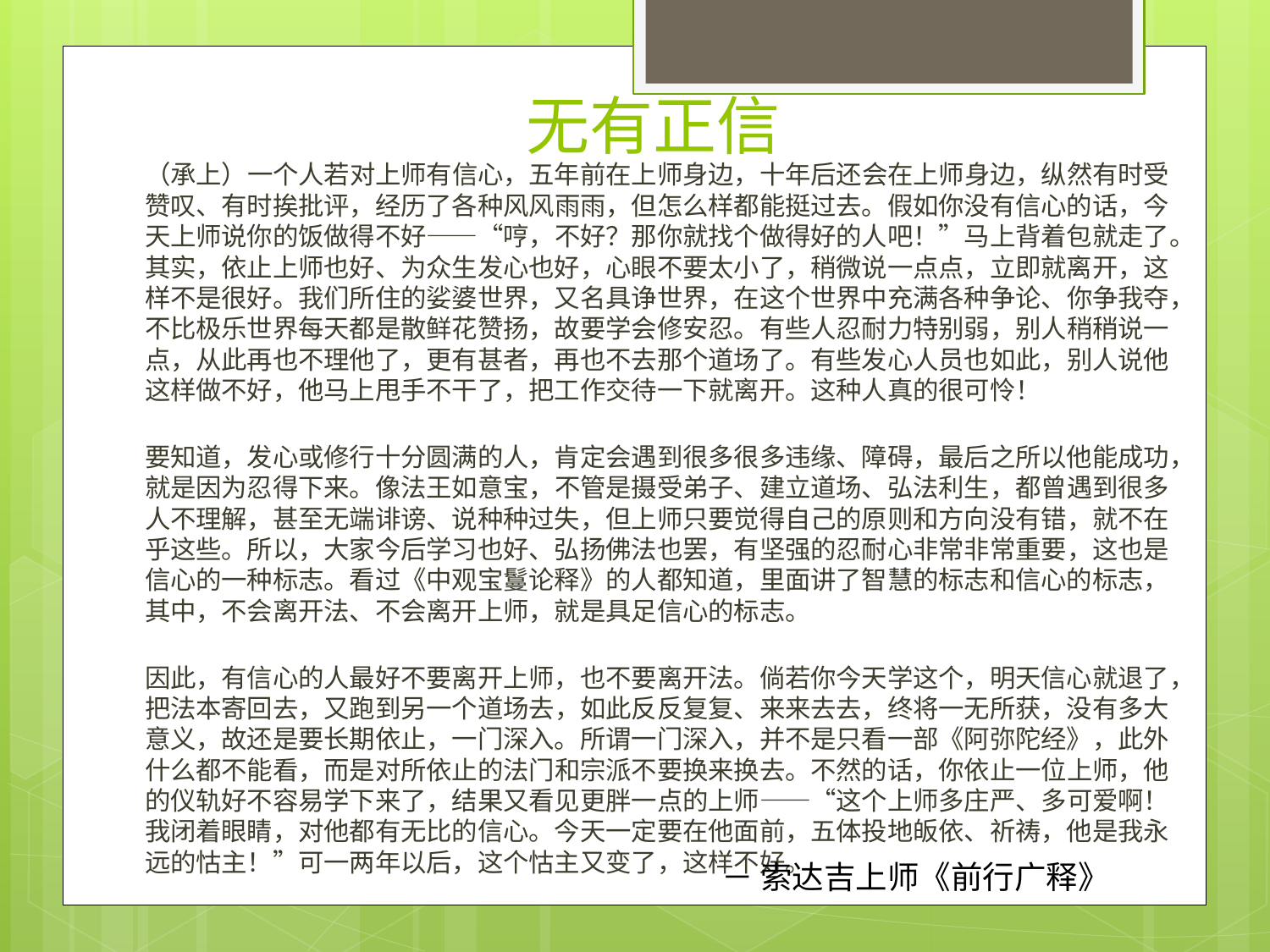

# 无有正信
（承上）一个人若对上师有信心，五年前在上师身边，十年后还会在上师身边，纵然有时受赞叹、有时挨批评，经历了各种风风雨雨，但怎么样都能挺过去。假如你没有信心的话，今天上师说你的饭做得不好——“哼，不好？那你就找个做得好的人吧！”马上背着包就走了。其实，依止上师也好、为众生发心也好，心眼不要太小了，稍微说一点点，立即就离开，这样不是很好。我们所住的娑婆世界，又名具诤世界，在这个世界中充满各种争论、你争我夺，不比极乐世界每天都是散鲜花赞扬，故要学会修安忍。有些人忍耐力特别弱，别人稍稍说一点，从此再也不理他了，更有甚者，再也不去那个道场了。有些发心人员也如此，别人说他这样做不好，他马上甩手不干了，把工作交待一下就离开。这种人真的很可怜！
要知道，发心或修行十分圆满的人，肯定会遇到很多很多违缘、障碍，最后之所以他能成功，就是因为忍得下来。像法王如意宝，不管是摄受弟子、建立道场、弘法利生，都曾遇到很多人不理解，甚至无端诽谤、说种种过失，但上师只要觉得自己的原则和方向没有错，就不在乎这些。所以，大家今后学习也好、弘扬佛法也罢，有坚强的忍耐心非常非常重要，这也是信心的一种标志。看过《中观宝鬘论释》的人都知道，里面讲了智慧的标志和信心的标志，其中，不会离开法、不会离开上师，就是具足信心的标志。
因此，有信心的人最好不要离开上师，也不要离开法。倘若你今天学这个，明天信心就退了，把法本寄回去，又跑到另一个道场去，如此反反复复、来来去去，终将一无所获，没有多大意义，故还是要长期依止，一门深入。所谓一门深入，并不是只看一部《阿弥陀经》，此外什么都不能看，而是对所依止的法门和宗派不要换来换去。不然的话，你依止一位上师，他的仪轨好不容易学下来了，结果又看见更胖一点的上师——“这个上师多庄严、多可爱啊！我闭着眼睛，对他都有无比的信心。今天一定要在他面前，五体投地皈依、祈祷，他是我永远的怙主！”可一两年以后，这个怙主又变了，这样不好。

－ 索达吉上师《前行广释》